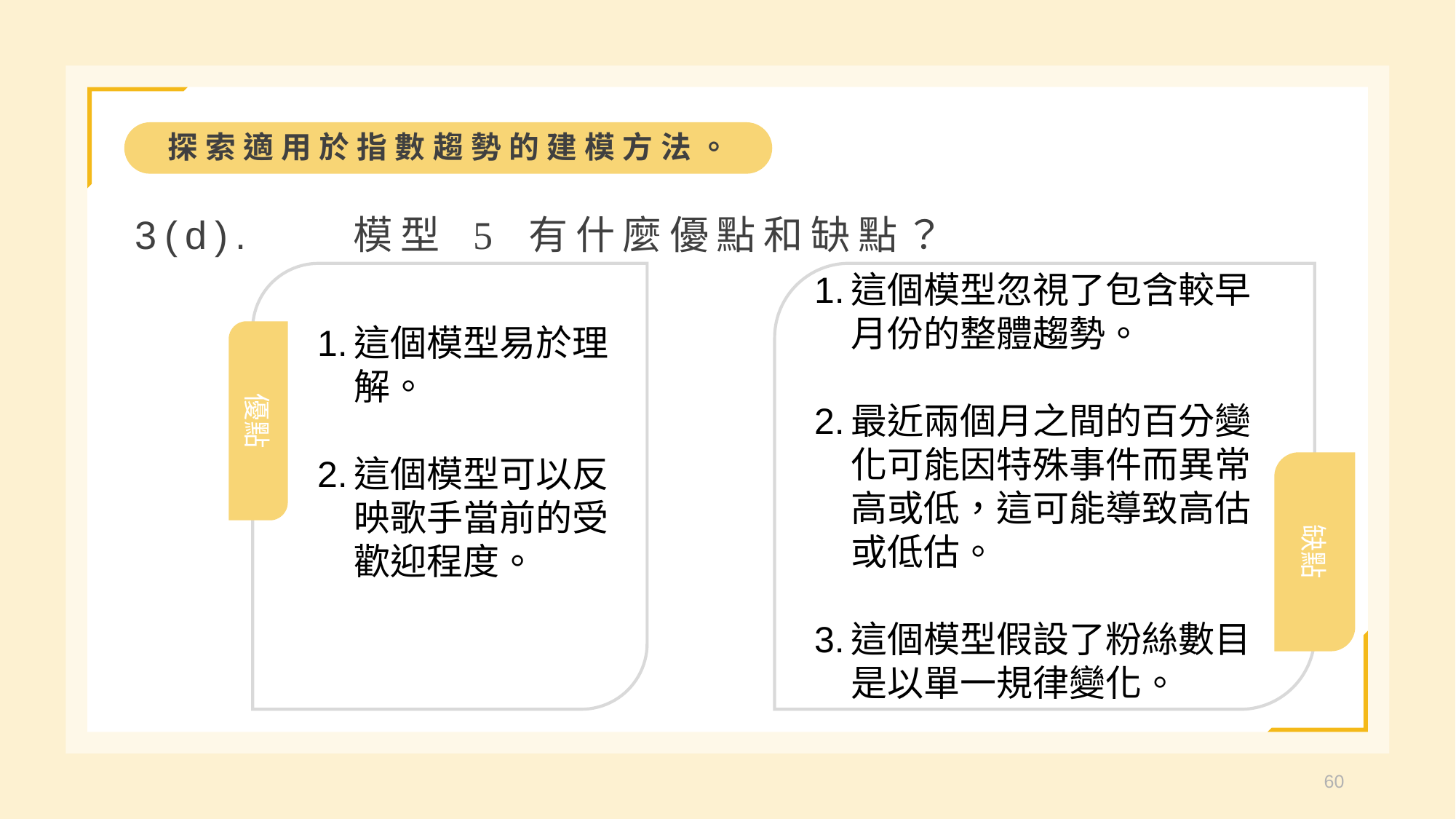

探索適用於指數趨勢的建模方法。
3(d).	模型 5 有什麼優點和缺點？
1.	這個模型忽視了包含較早月份的整體趨勢。

2.	最近兩個月之間的百分變化可能因特殊事件而異常高或低，這可能導致高估或低估。

3.	這個模型假設了粉絲數目是以單一規律變化。

缺點

優點
1.	這個模型易於理解。

2.	這個模型可以反映歌手當前的受歡迎程度。
60